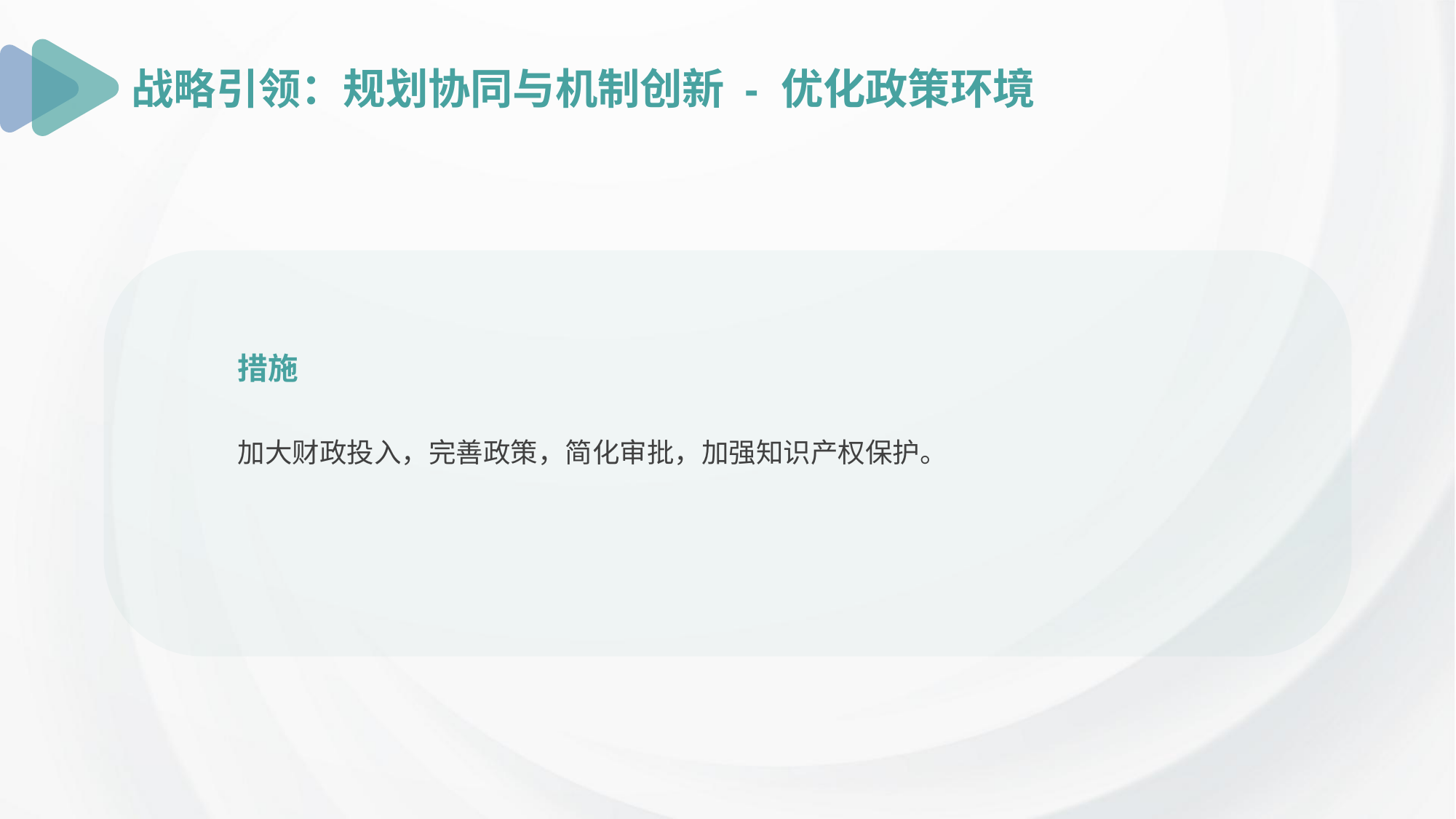

战略引领：规划协同与机制创新 - 优化政策环境

措施
加大财政投入，完善政策，简化审批，加强知识产权保护。